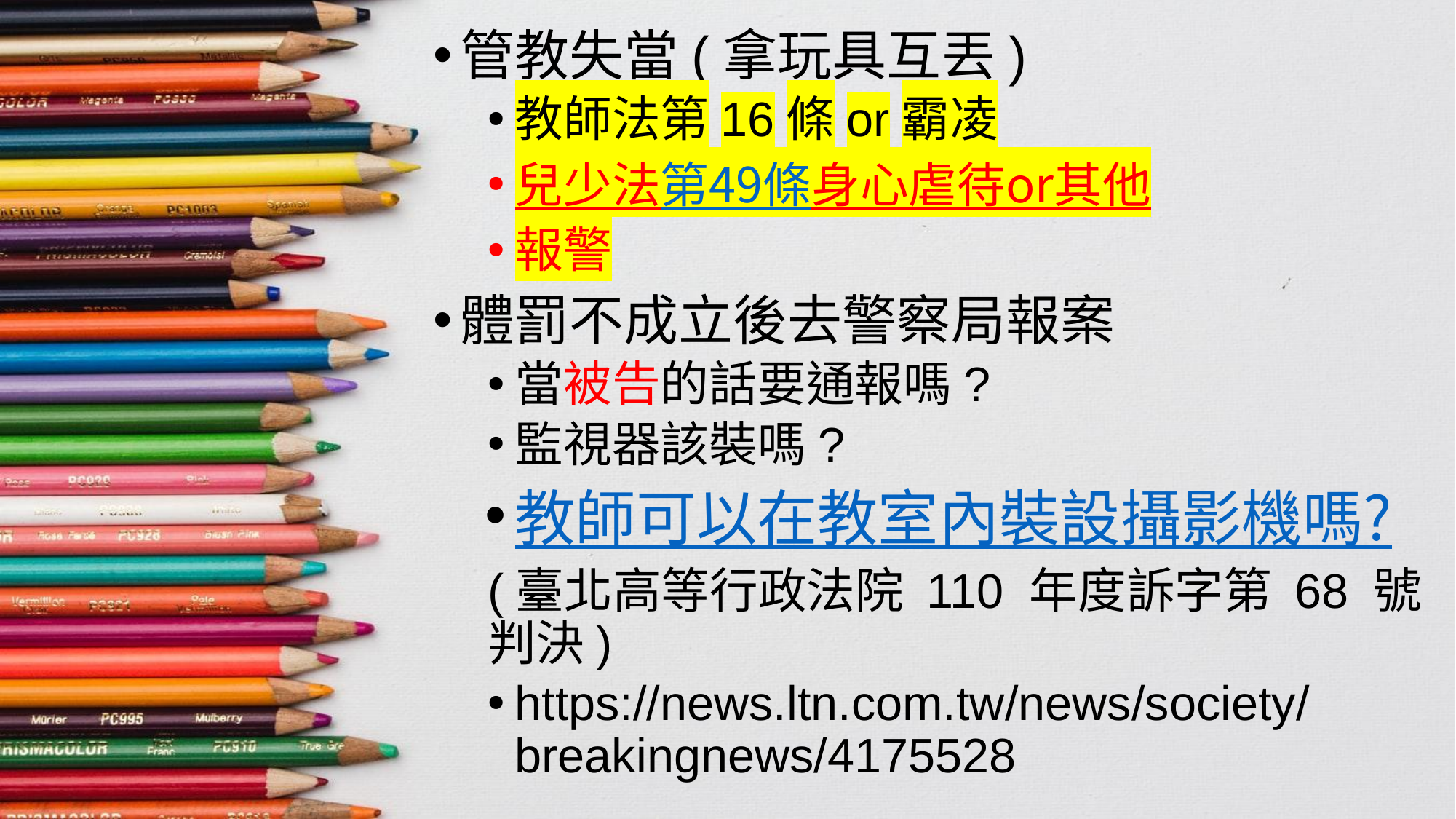

管教失當(拿玩具互丟)
教師法第16條or霸凌
兒少法第49條身心虐待or其他
報警
體罰不成立後去警察局報案
當被告的話要通報嗎?
監視器該裝嗎?
教師可以在教室內裝設攝影機嗎?
(臺北高等行政法院 110 年度訴字第 68 號判決)
https://news.ltn.com.tw/news/society/breakingnews/4175528